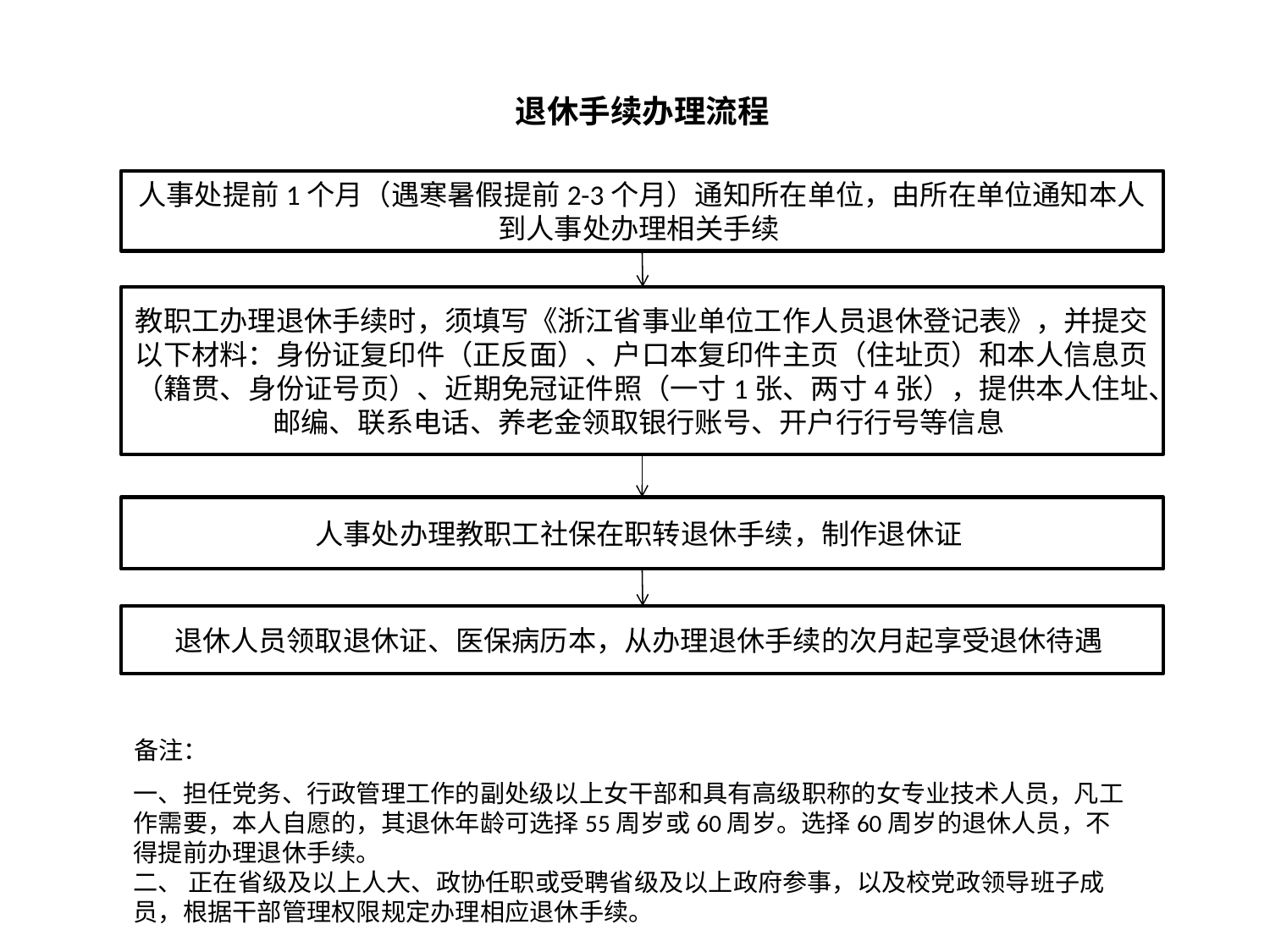

退休手续办理流程
人事处提前1个月（遇寒暑假提前2-3个月）通知所在单位，由所在单位通知本人到人事处办理相关手续
教职工办理退休手续时，须填写《浙江省事业单位工作人员退休登记表》，并提交以下材料：身份证复印件（正反面）、户口本复印件主页（住址页）和本人信息页（籍贯、身份证号页）、近期免冠证件照（一寸1张、两寸4张），提供本人住址、邮编、联系电话、养老金领取银行账号、开户行行号等信息
人事处办理教职工社保在职转退休手续，制作退休证
退休人员领取退休证、医保病历本，从办理退休手续的次月起享受退休待遇
备注：
一、担任党务、行政管理工作的副处级以上女干部和具有高级职称的女专业技术人员，凡工作需要，本人自愿的，其退休年龄可选择55周岁或60周岁。选择60周岁的退休人员，不得提前办理退休手续。
二、 正在省级及以上人大、政协任职或受聘省级及以上政府参事，以及校党政领导班子成员，根据干部管理权限规定办理相应退休手续。